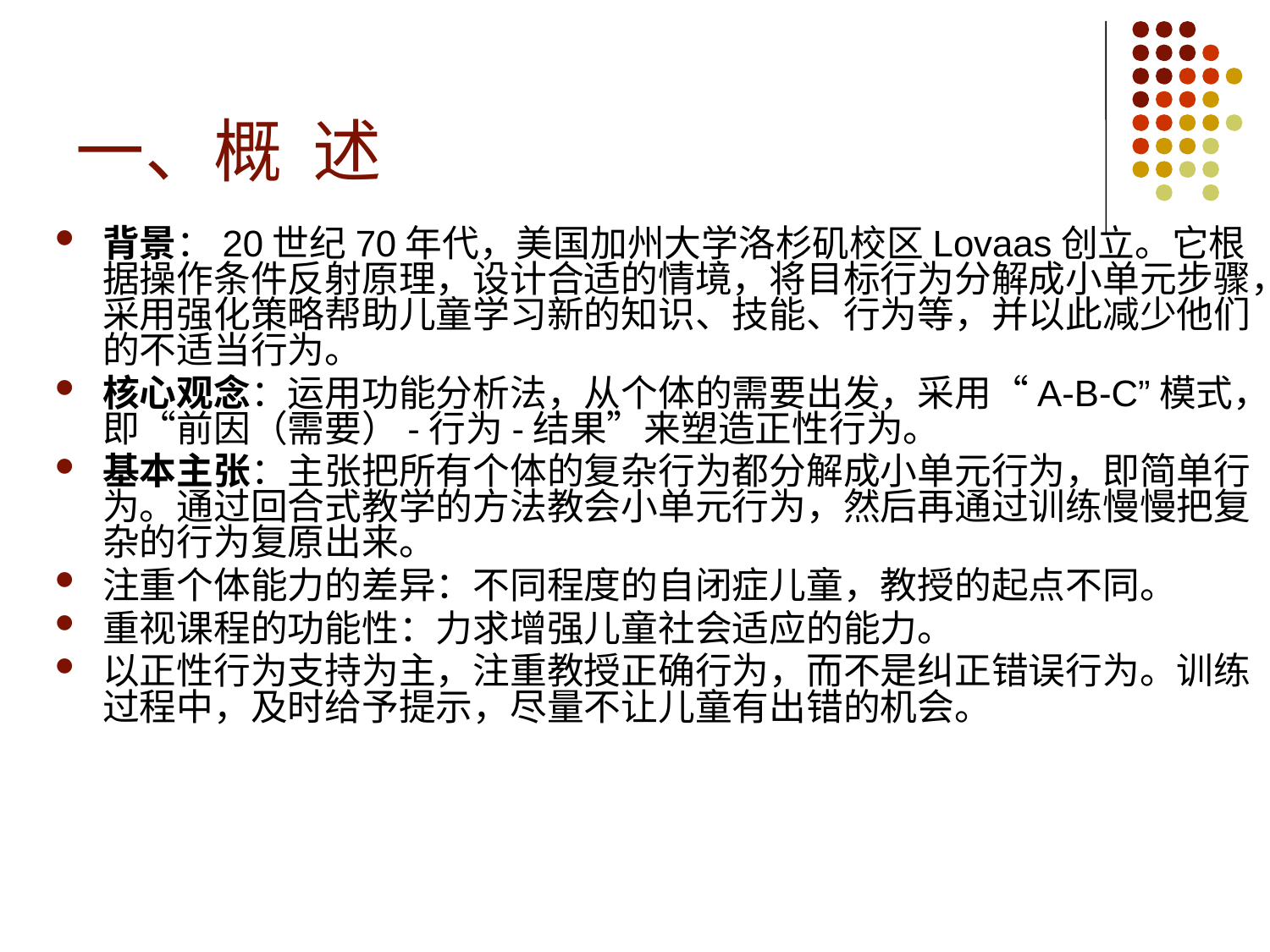

# 一、概  述
背景：20世纪70年代，美国加州大学洛杉矶校区Lovaas创立。它根据操作条件反射原理，设计合适的情境，将目标行为分解成小单元步骤，采用强化策略帮助儿童学习新的知识、技能、行为等，并以此减少他们的不适当行为。
核心观念：运用功能分析法，从个体的需要出发，采用“A-B-C”模式，即“前因（需要）-行为-结果”来塑造正性行为。
基本主张：主张把所有个体的复杂行为都分解成小单元行为，即简单行为。通过回合式教学的方法教会小单元行为，然后再通过训练慢慢把复杂的行为复原出来。
注重个体能力的差异：不同程度的自闭症儿童，教授的起点不同。
重视课程的功能性：力求增强儿童社会适应的能力。
以正性行为支持为主，注重教授正确行为，而不是纠正错误行为。训练过程中，及时给予提示，尽量不让儿童有出错的机会。